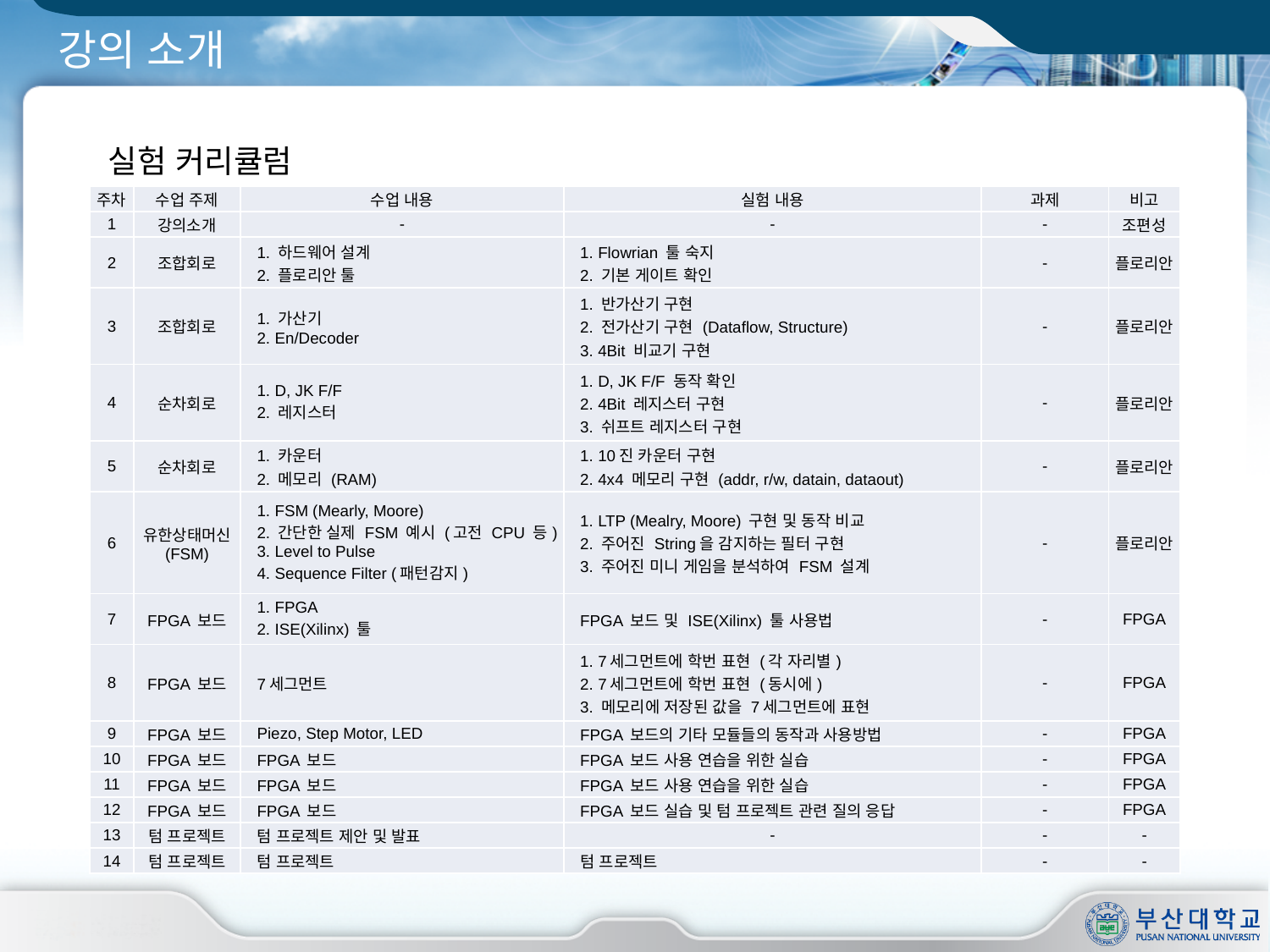

# 강의 소개
실험 커리큘럼
| 주차 | 수업 주제 | 수업 내용 | 실험 내용 | 과제 | 비고 |
| --- | --- | --- | --- | --- | --- |
| 1 | 강의소개 | - | - | - | 조편성 |
| 2 | 조합회로 | 1. 하드웨어 설계 2. 플로리안 툴 | 1. Flowrian 툴 숙지 2. 기본 게이트 확인 | - | 플로리안 |
| 3 | 조합회로 | 1. 가산기 2. En/Decoder | 1. 반가산기 구현 2. 전가산기 구현 (Dataflow, Structure) 3. 4Bit 비교기 구현 | - | 플로리안 |
| 4 | 순차회로 | 1. D, JK F/F 2. 레지스터 | 1. D, JK F/F 동작 확인 2. 4Bit 레지스터 구현 3. 쉬프트 레지스터 구현 | - | 플로리안 |
| 5 | 순차회로 | 1. 카운터 2. 메모리 (RAM) | 1. 10진 카운터 구현 2. 4x4 메모리 구현 (addr, r/w, datain, dataout) | - | 플로리안 |
| 6 | 유한상태머신 (FSM) | 1. FSM (Mearly, Moore) 2. 간단한 실제 FSM 예시 (고전 CPU 등) 3. Level to Pulse 4. Sequence Filter (패턴감지) | 1. LTP (Mealry, Moore) 구현 및 동작 비교 2. 주어진 String을 감지하는 필터 구현 3. 주어진 미니 게임을 분석하여 FSM 설계 | - | 플로리안 |
| 7 | FPGA 보드 | 1. FPGA 2. ISE(Xilinx) 툴 | FPGA 보드 및 ISE(Xilinx) 툴 사용법 | - | FPGA |
| 8 | FPGA 보드 | 7세그먼트 | 1. 7세그먼트에 학번 표현 (각 자리별) 2. 7세그먼트에 학번 표현 (동시에) 3. 메모리에 저장된 값을 7세그먼트에 표현 | - | FPGA |
| 9 | FPGA 보드 | Piezo, Step Motor, LED | FPGA 보드의 기타 모듈들의 동작과 사용방법 | - | FPGA |
| 10 | FPGA 보드 | FPGA 보드 | FPGA 보드 사용 연습을 위한 실습 | - | FPGA |
| 11 | FPGA 보드 | FPGA 보드 | FPGA 보드 사용 연습을 위한 실습 | - | FPGA |
| 12 | FPGA 보드 | FPGA 보드 | FPGA 보드 실습 및 텀 프로젝트 관련 질의 응답 | - | FPGA |
| 13 | 텀 프로젝트 | 텀 프로젝트 제안 및 발표 | - | - | - |
| 14 | 텀 프로젝트 | 텀 프로젝트 | 텀 프로젝트 | - | - |